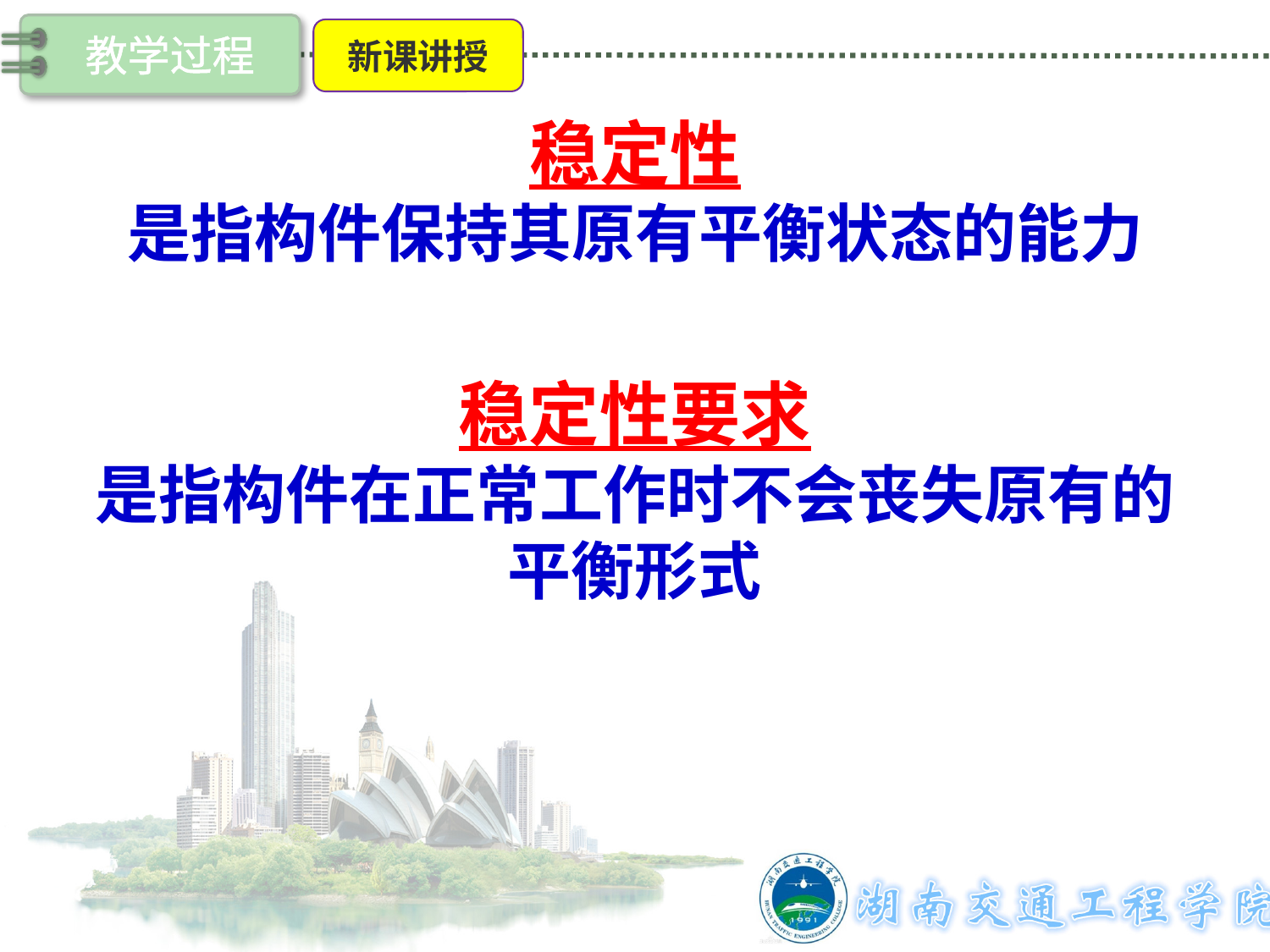

稳定性
是指构件保持其原有平衡状态的能力
稳定性要求
是指构件在正常工作时不会丧失原有的
平衡形式
14